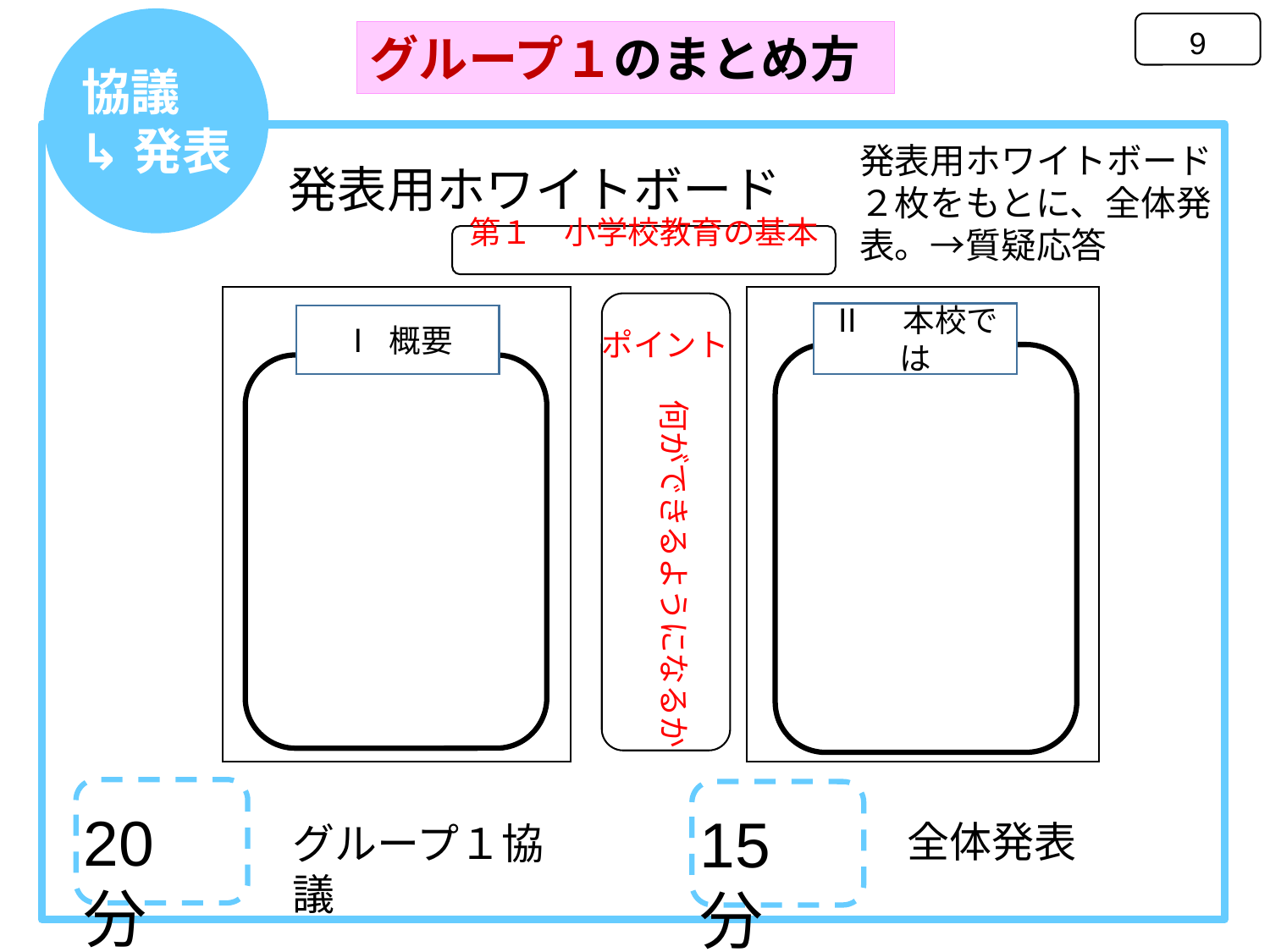

9
グループ１のまとめ方
協議
↳発表

発表用ホワイトボード
２枚をもとに、全体発表。→質疑応答
発表用ホワイトボード
第１　小学校教育の基本

Ⅱ　本校では

Ⅰ 概要

ポイント
何ができるようになるか

20分

15分
全体発表
グループ１協議